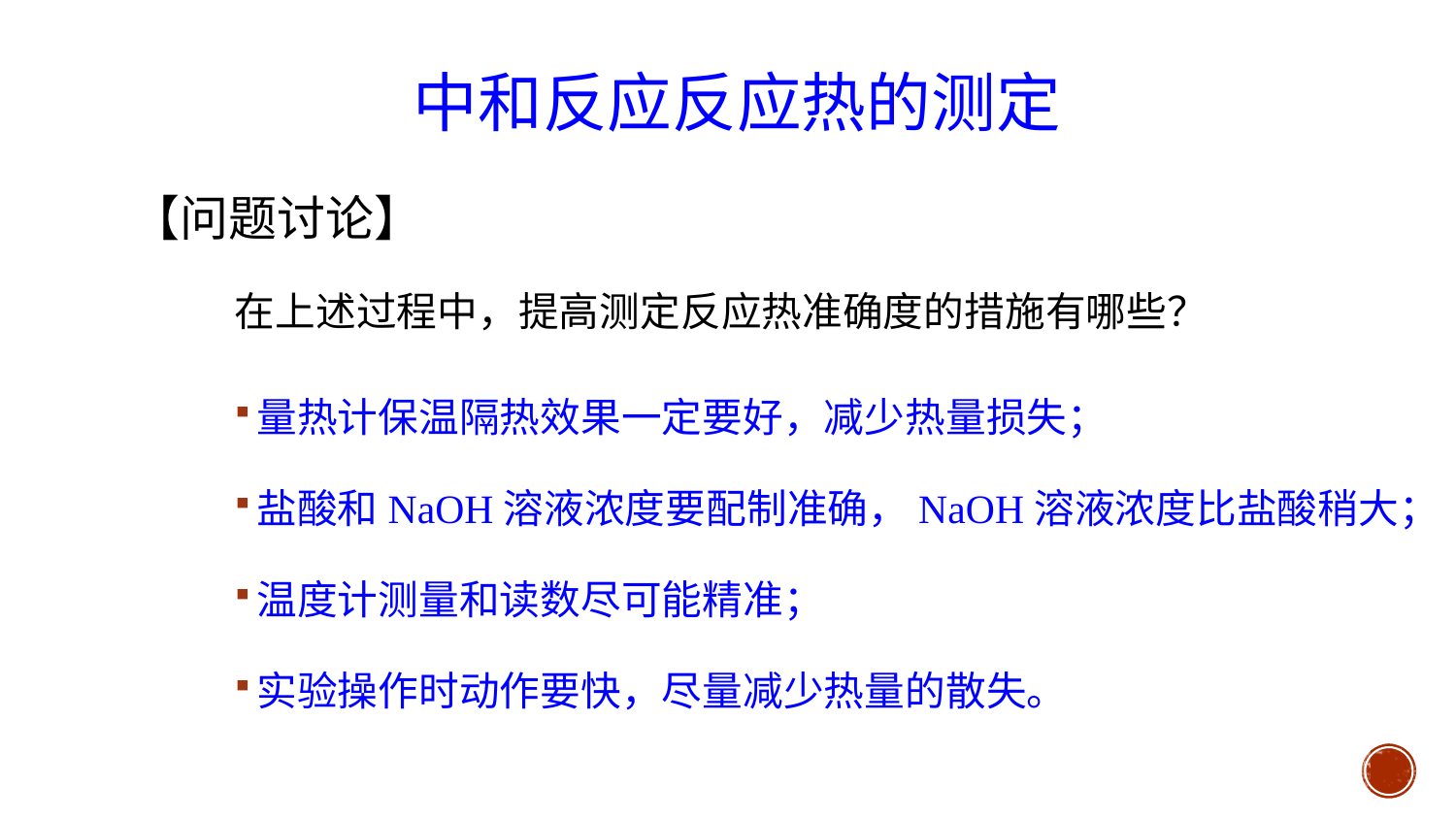

中和反应反应热的测定
【问题讨论】
在上述过程中，提高测定反应热准确度的措施有哪些？
量热计保温隔热效果一定要好，减少热量损失；
盐酸和NaOH溶液浓度要配制准确，NaOH溶液浓度比盐酸稍大；
温度计测量和读数尽可能精准；
实验操作时动作要快，尽量减少热量的散失。